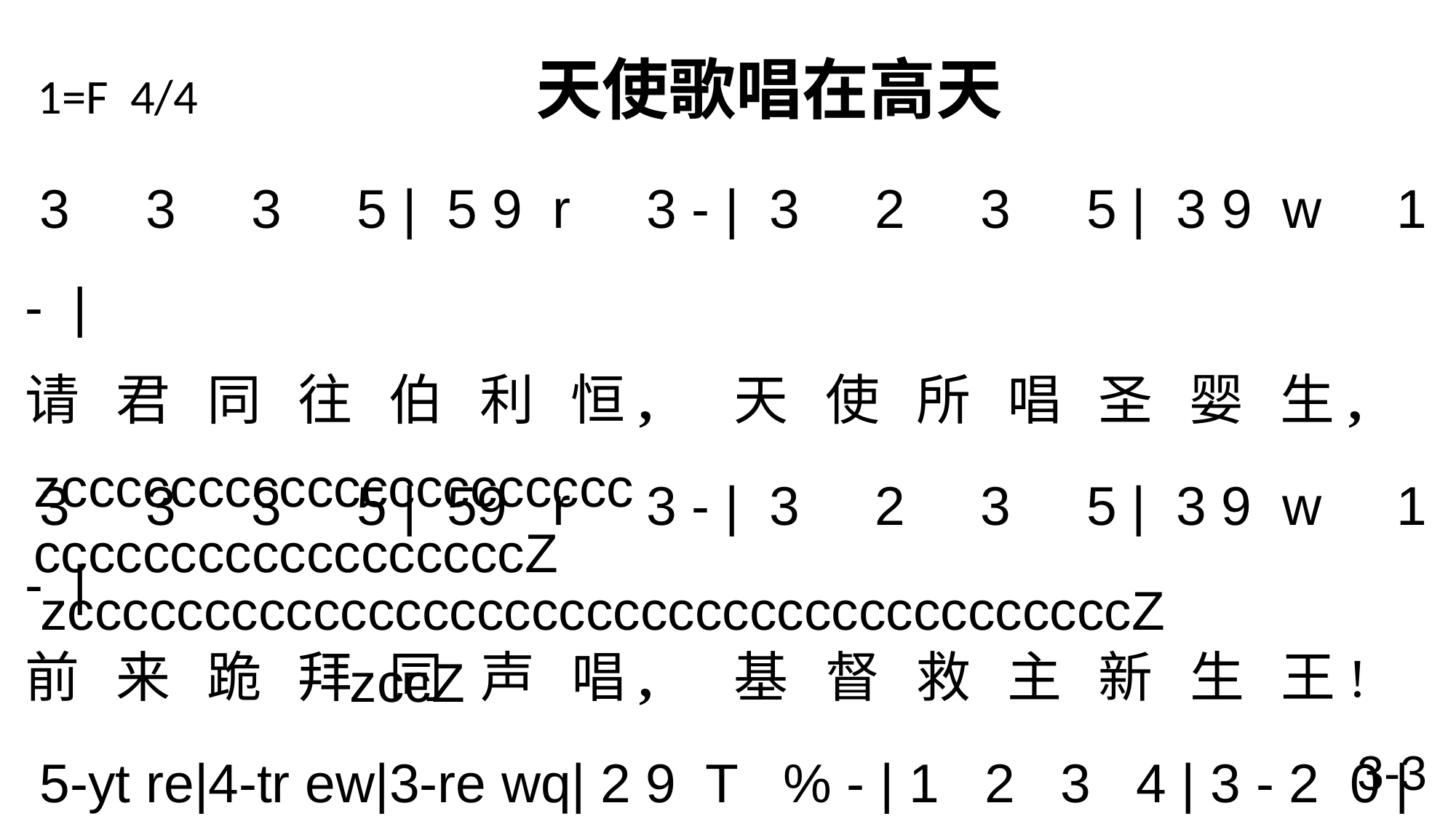

1=F  4/4                                 天使歌唱在高天
 3     3     3     5 |  5 9  r     3 - |  3     2     3     5 |  3 9  w     1 -  |
请   君   同   往   伯   利   恒,     天   使   所   唱   圣   婴   生,
 3     3     3     5 |  59   r     3 - |  3     2     3     5 |  3 9  w     1 -  |
前   来   跪   拜   同   声   唱,     基   督   救   主   新   生   王!
 5-yt re|4-tr ew|3-re wq| 2 9  T   % - | 1   2   3   4 | 3 - 2  0 |
荣                                          耀,  荣 耀     归 于 至 高  真  神!
 5-yt re|4-tr ew|3-re wq|29 T   % -|1   2   3   4| 3-2-|1---\
荣                                         耀,荣 耀   归 于 至 高 真      神!
 zcccccccccccccccccccccccccccccccccccccccZ
 zcccccccccccccccccccccccccccccccccccccccZ                                       zccZ
3-3